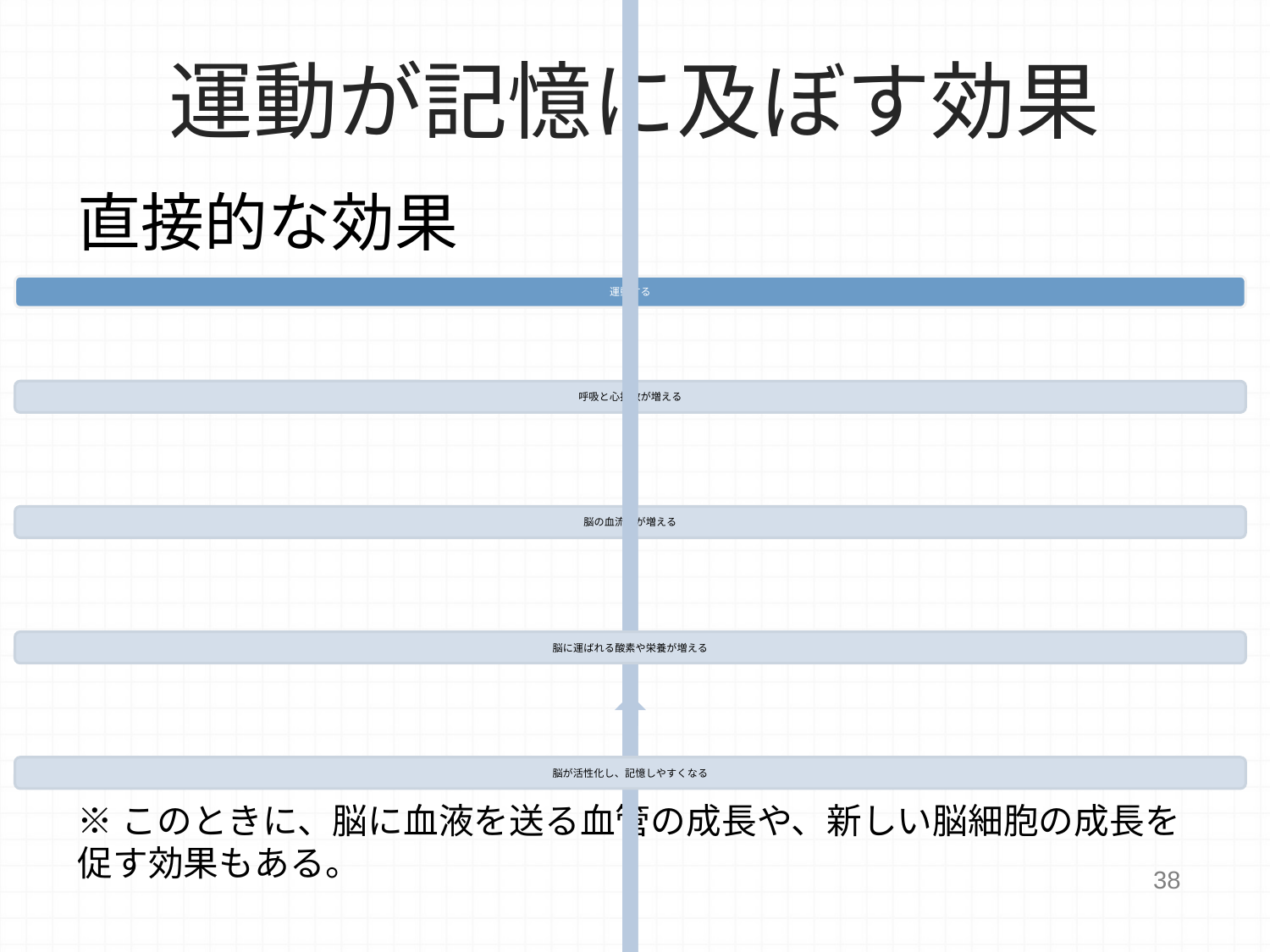

# 運動が記憶に及ぼす効果
直接的な効果

※このときに、脳に血液を送る血管の成長や、新しい脳細胞の成長を促す効果もある。

運動する
呼吸と心拍数が増える
脳の血流量が増える
脳が活性化し、記憶しやすくなる
脳に運ばれる酸素や栄養が増える
38